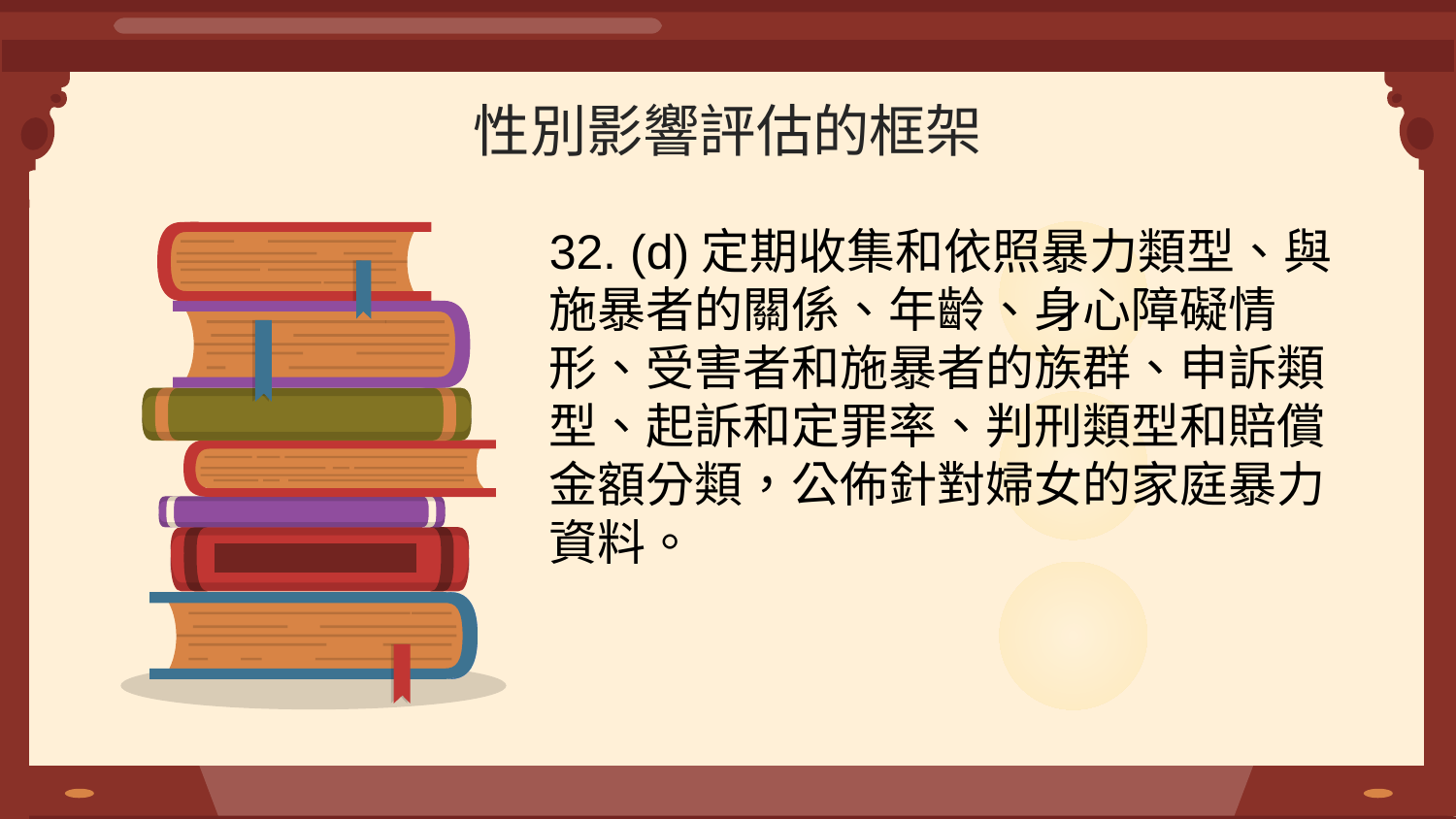

# 性別影響評估的框架
32. (d)定期收集和依照暴力類型、與施暴者的關係、年齡、身心障礙情形、受害者和施暴者的族群、申訴類型、起訴和定罪率、判刑類型和賠償金額分類，公佈針對婦女的家庭暴力資料。